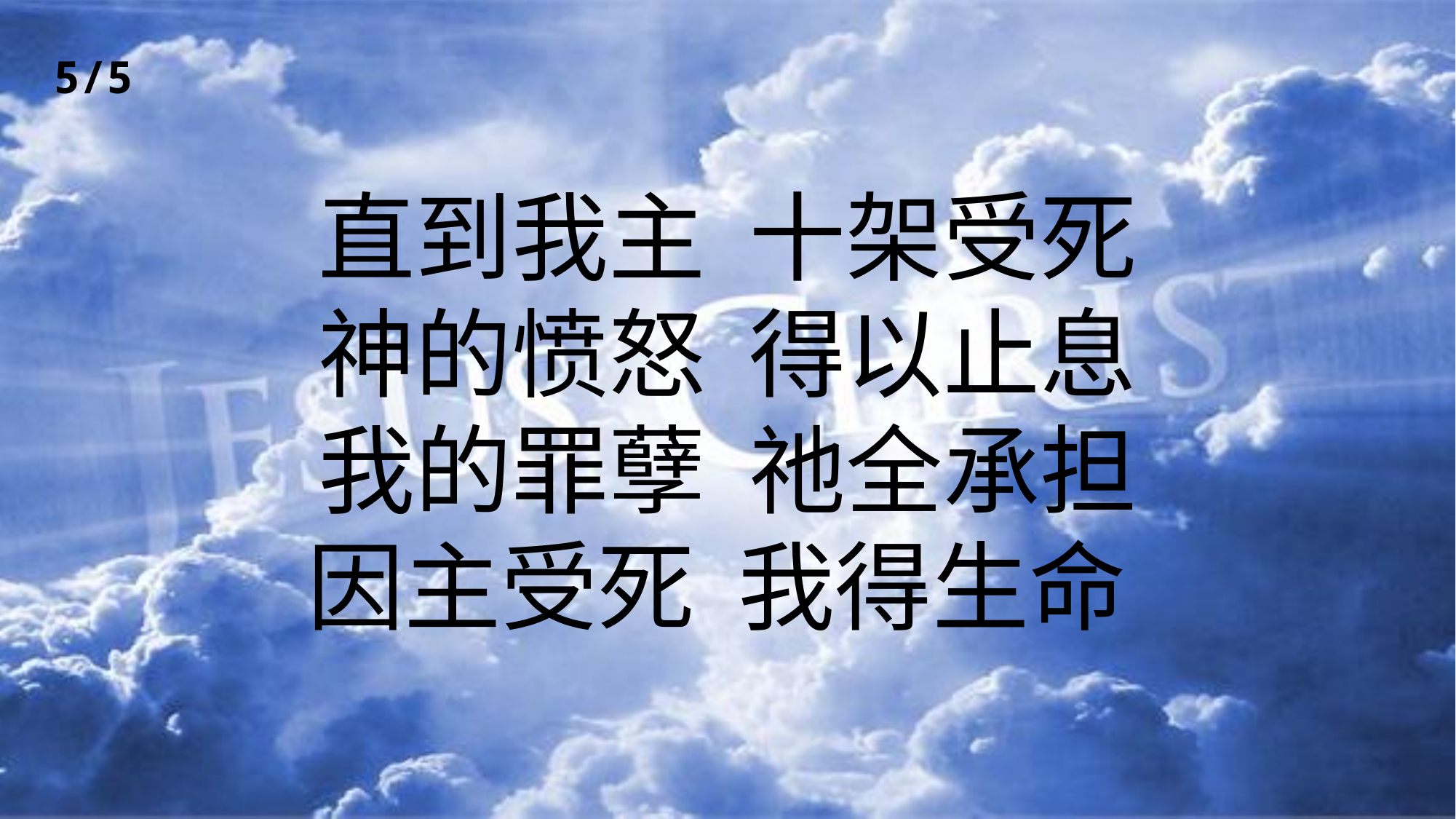

直到我主  十架受死
神的愤怒  得以止息
我的罪孽  祂全承担
因主受死  我得生命
5/5